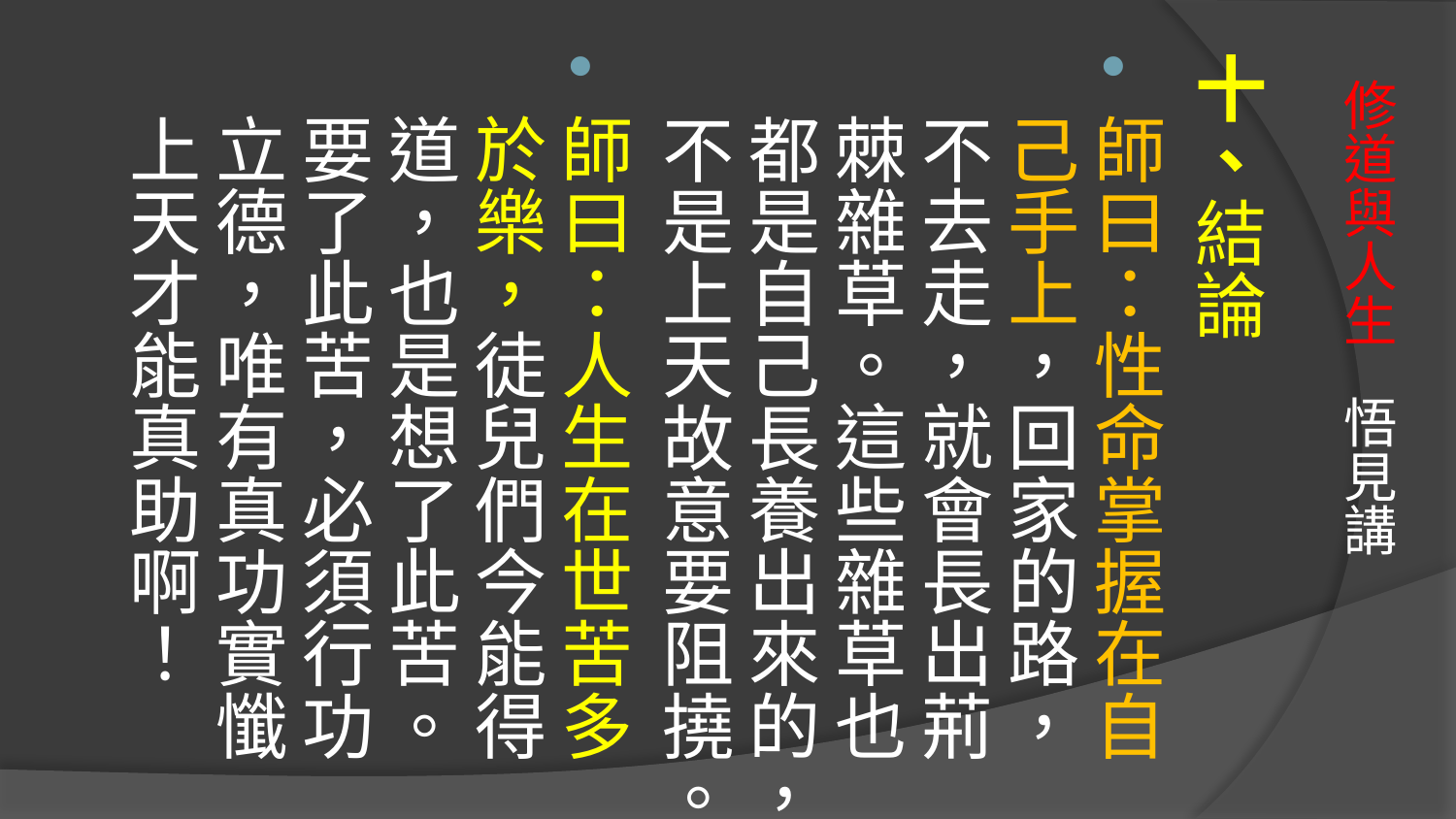

十、結論
師曰：性命掌握在自己手上，回家的路，不去走，就會長出荊棘雜草。這些雜草也都是自己長養出來的，不是上天故意要阻撓。
師曰：人生在世苦多於樂，徒兒們今能得道，也是想了此苦。
要了此苦，必須行功立德，唯有真功實懺上天才能真助啊！

# 修道與人生    悟見講